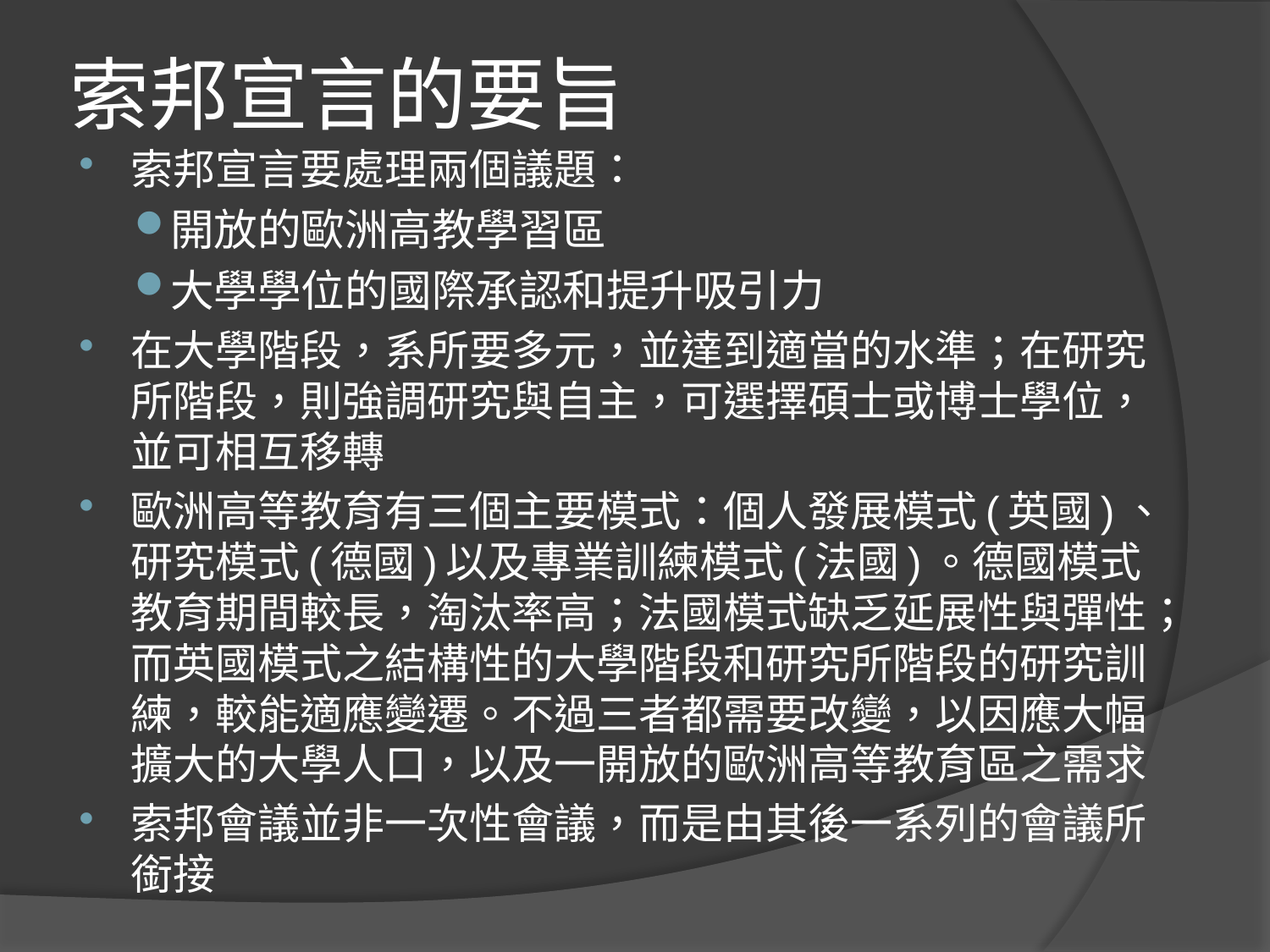

# 索邦宣言的要旨
索邦宣言要處理兩個議題：
開放的歐洲高教學習區
大學學位的國際承認和提升吸引力
在大學階段，系所要多元，並達到適當的水準；在研究所階段，則強調研究與自主，可選擇碩士或博士學位，並可相互移轉
歐洲高等教育有三個主要模式：個人發展模式(英國)、研究模式(德國)以及專業訓練模式(法國)。德國模式教育期間較長，淘汰率高；法國模式缺乏延展性與彈性；而英國模式之結構性的大學階段和研究所階段的研究訓練，較能適應變遷。不過三者都需要改變，以因應大幅擴大的大學人口，以及一開放的歐洲高等教育區之需求
索邦會議並非一次性會議，而是由其後一系列的會議所銜接